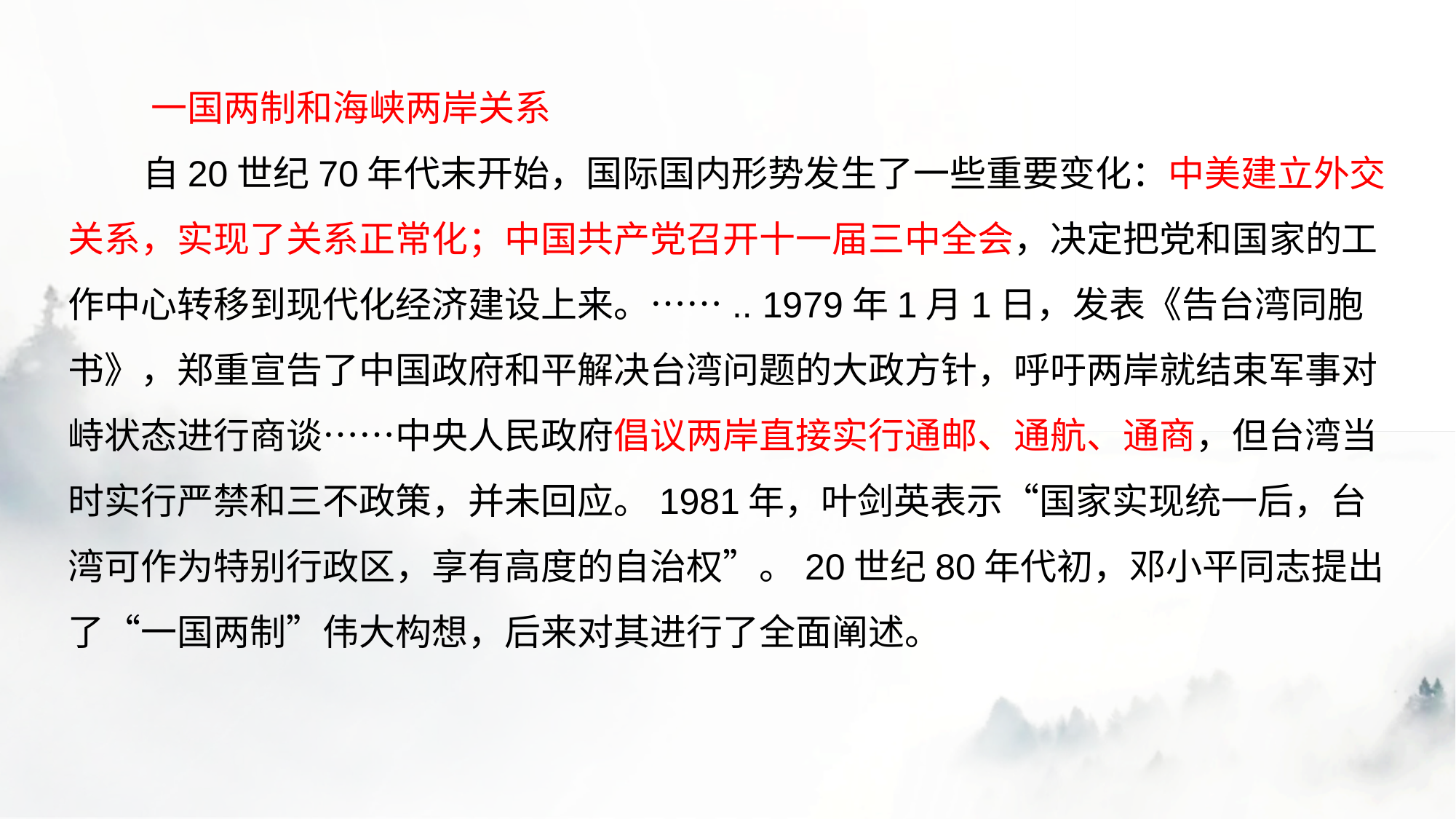

一国两制和海峡两岸关系
        自20世纪70年代末开始，国际国内形势发生了一些重要变化：中美建立外交关系，实现了关系正常化；中国共产党召开十一届三中全会，决定把党和国家的工作中心转移到现代化经济建设上来。…….. 1979年1月1日，发表《告台湾同胞书》，郑重宣告了中国政府和平解决台湾问题的大政方针，呼吁两岸就结束军事对峙状态进行商谈……中央人民政府倡议两岸直接实行通邮、通航、通商，但台湾当时实行严禁和三不政策，并未回应。1981年，叶剑英表示“国家实现统一后，台湾可作为特别行政区，享有高度的自治权”。20世纪80年代初，邓小平同志提出了“一国两制”伟大构想，后来对其进行了全面阐述。